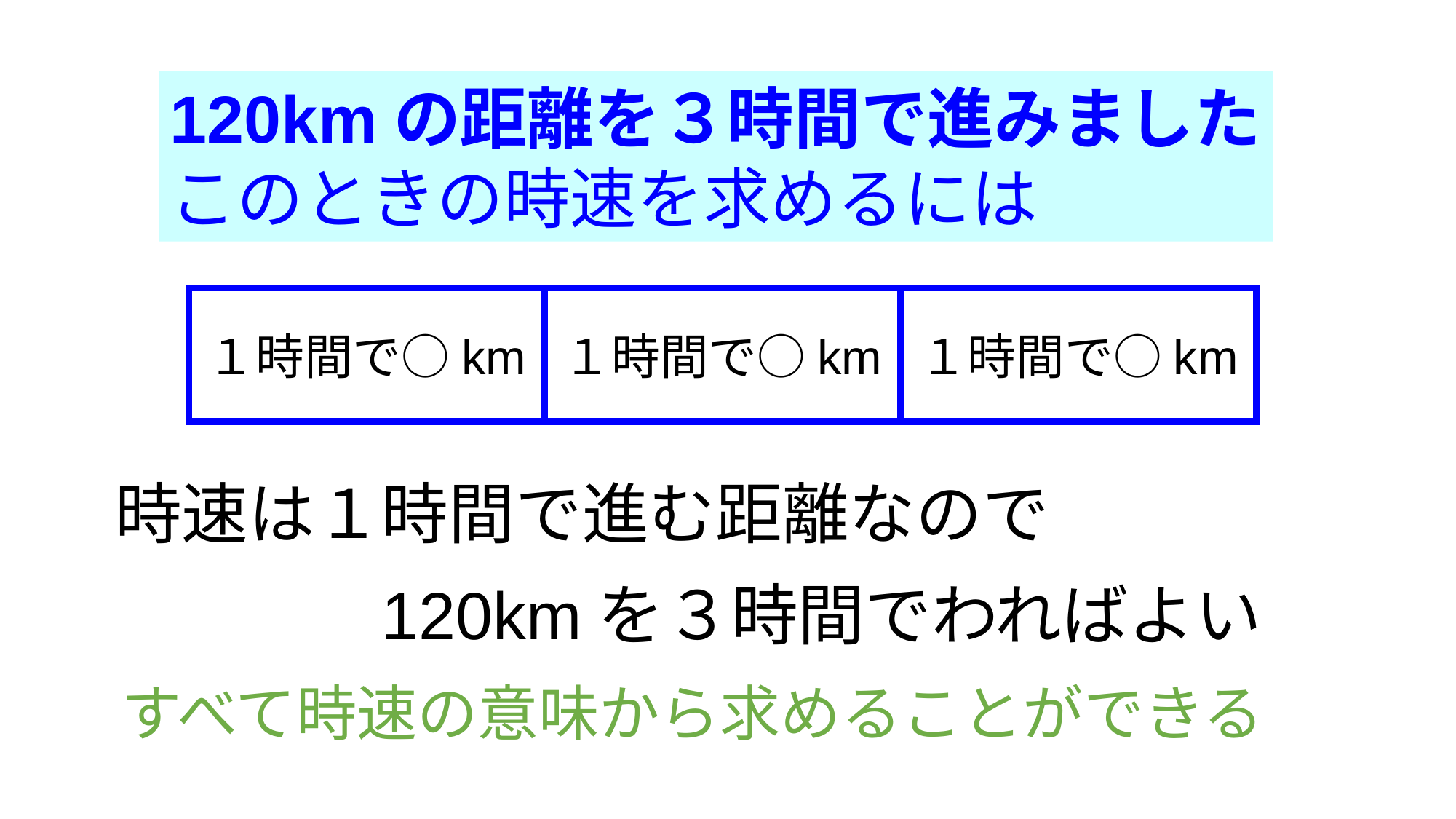

120kmの距離を３時間で進みました
このときの時速を求めるには
１時間で○km
１時間で○km
１時間で○km
時速は１時間で進む距離なので
120kmを３時間でわればよい
すべて時速の意味から求めることができる